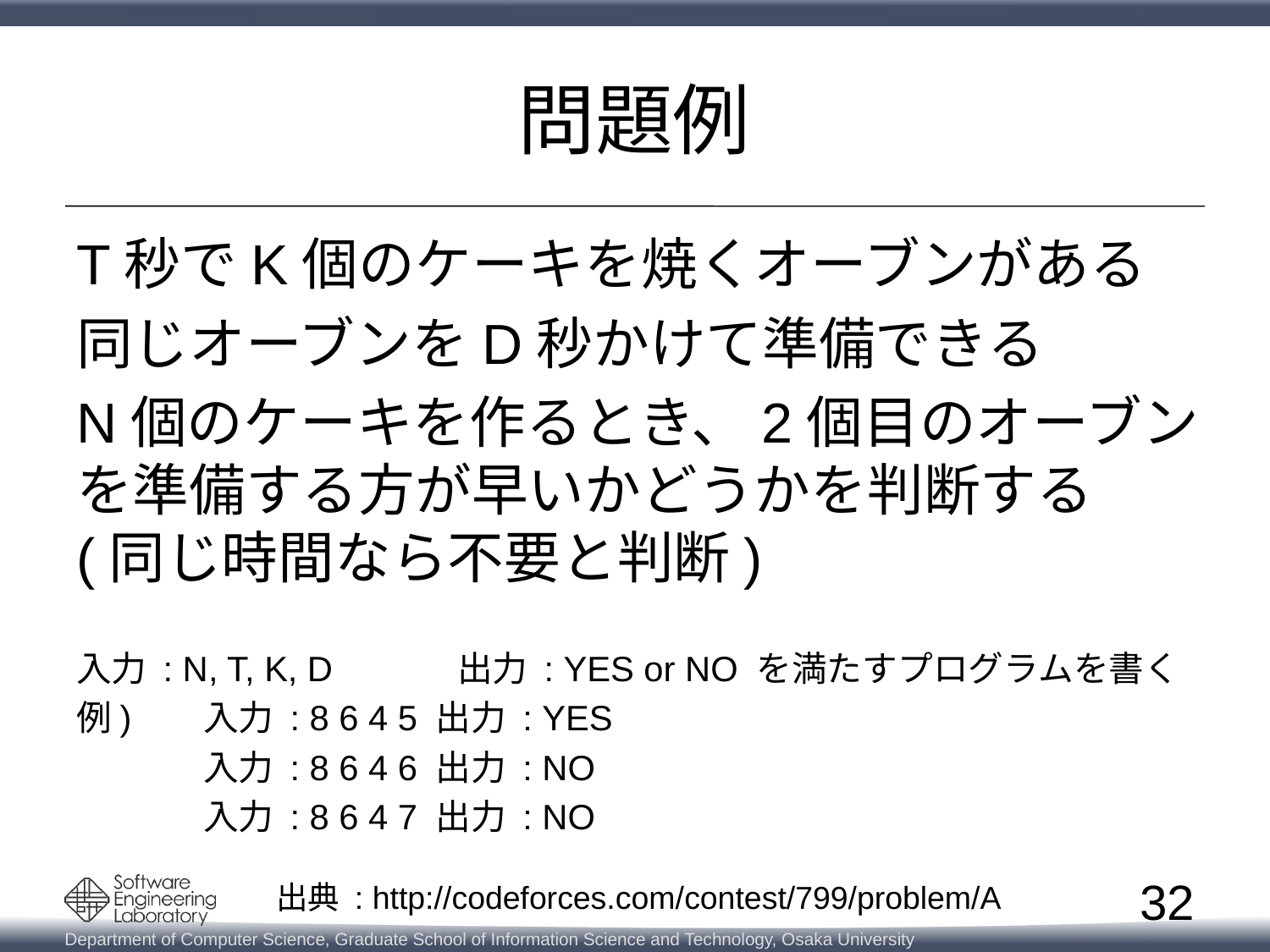

# 問題例
T秒でK個のケーキを焼くオーブンがある
同じオーブンをD秒かけて準備できる
N個のケーキを作るとき、2個目のオーブンを準備する方が早いかどうかを判断する
(同じ時間なら不要と判断)

入力 : N, T, K, D	出力 : YES or NO を満たすプログラムを書く
例)	入力 : 8 6 4 5 出力 : YES
	入力 : 8 6 4 6 出力 : NO
	入力 : 8 6 4 7 出力 : NO
32
出典 : http://codeforces.com/contest/799/problem/A